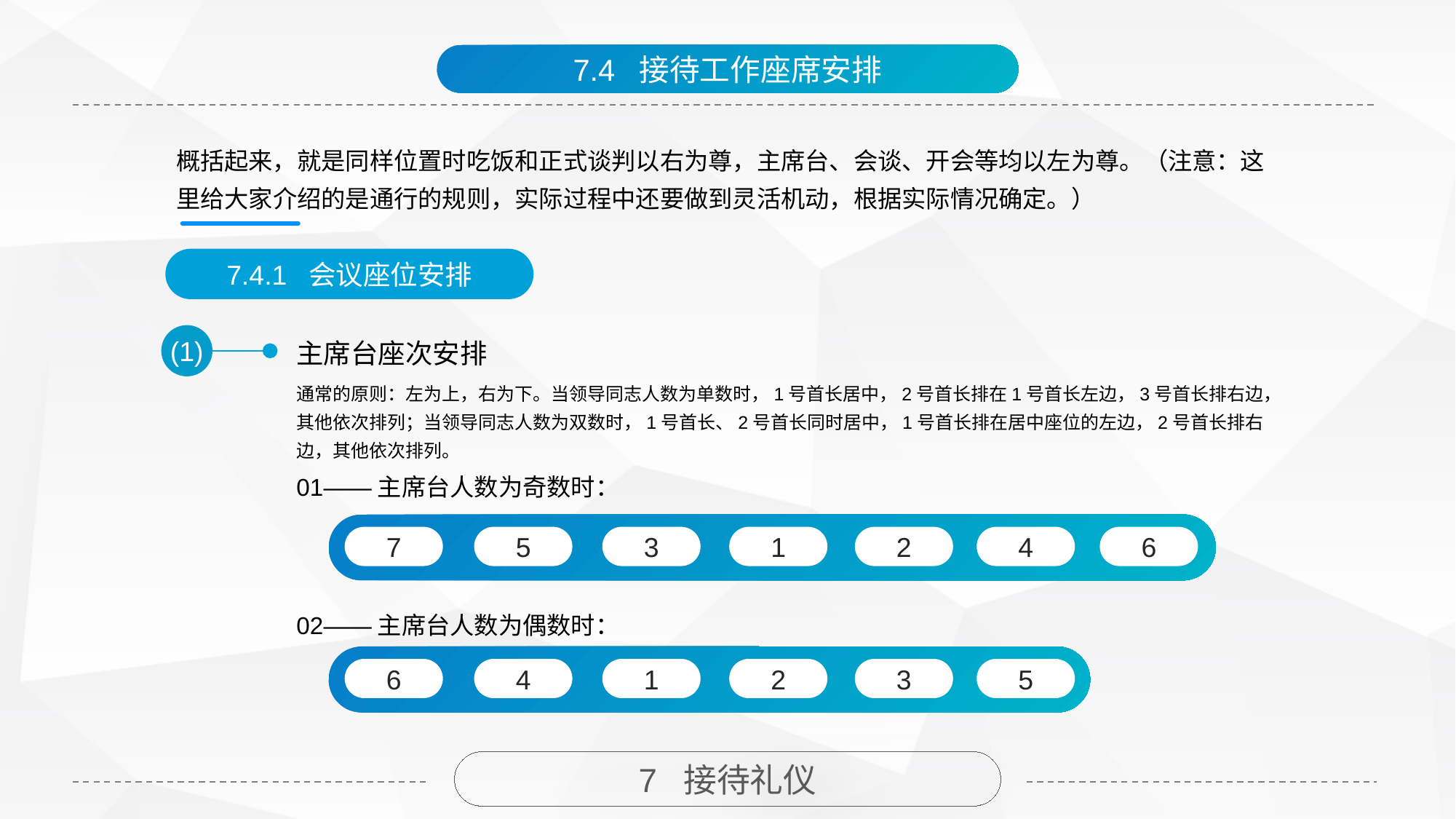

7.4  接待工作座席安排
概括起来，就是同样位置时吃饭和正式谈判以右为尊，主席台、会谈、开会等均以左为尊。（注意：这里给大家介绍的是通行的规则，实际过程中还要做到灵活机动，根据实际情况确定。）
7.4.1  会议座位安排
主席台座次安排
(1)
通常的原则：左为上，右为下。当领导同志人数为单数时，1号首长居中，2号首长排在1号首长左边，3号首长排右边，其他依次排列；当领导同志人数为双数时，1号首长、2号首长同时居中，1号首长排在居中座位的左边，2号首长排右边，其他依次排列。
01——主席台人数为奇数时：

7
5
3
1
2
4
6
02——主席台人数为偶数时：

6
4
1
2
3
5
7  接待礼仪